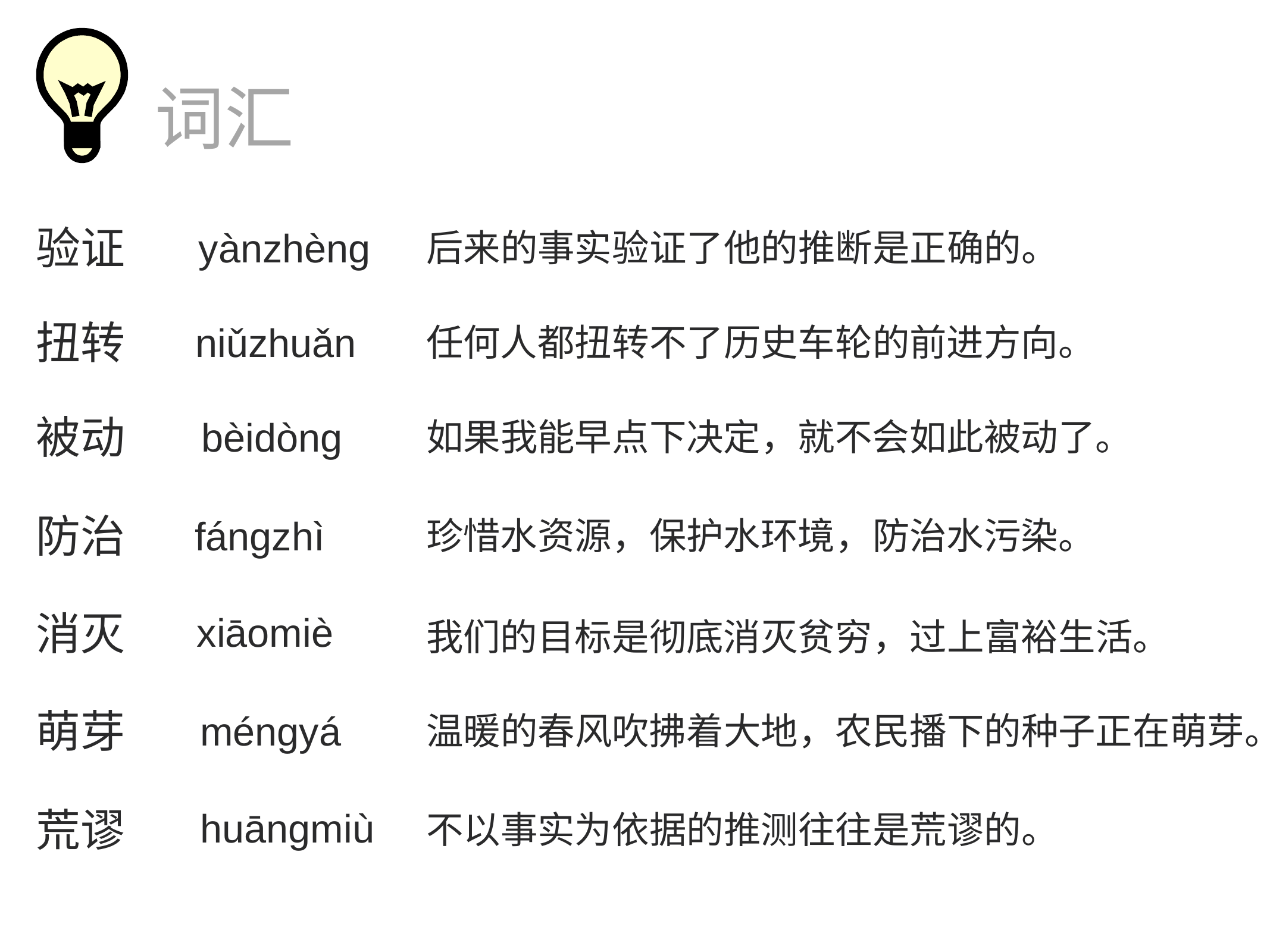

词汇
验证
yànzhèng
后来的事实验证了他的推断是正确的。
扭转
niǔzhuǎn
任何人都扭转不了历史车轮的前进方向。
被动
bèidòng
如果我能早点下决定，就不会如此被动了。
防治
fángzhì
珍惜水资源，保护水环境，防治水污染。
消灭
xiāomiè
我们的目标是彻底消灭贫穷，过上富裕生活。
萌芽
méngyá
温暖的春风吹拂着大地，农民播下的种子正在萌芽。
荒谬
huāngmiù
不以事实为依据的推测往往是荒谬的。